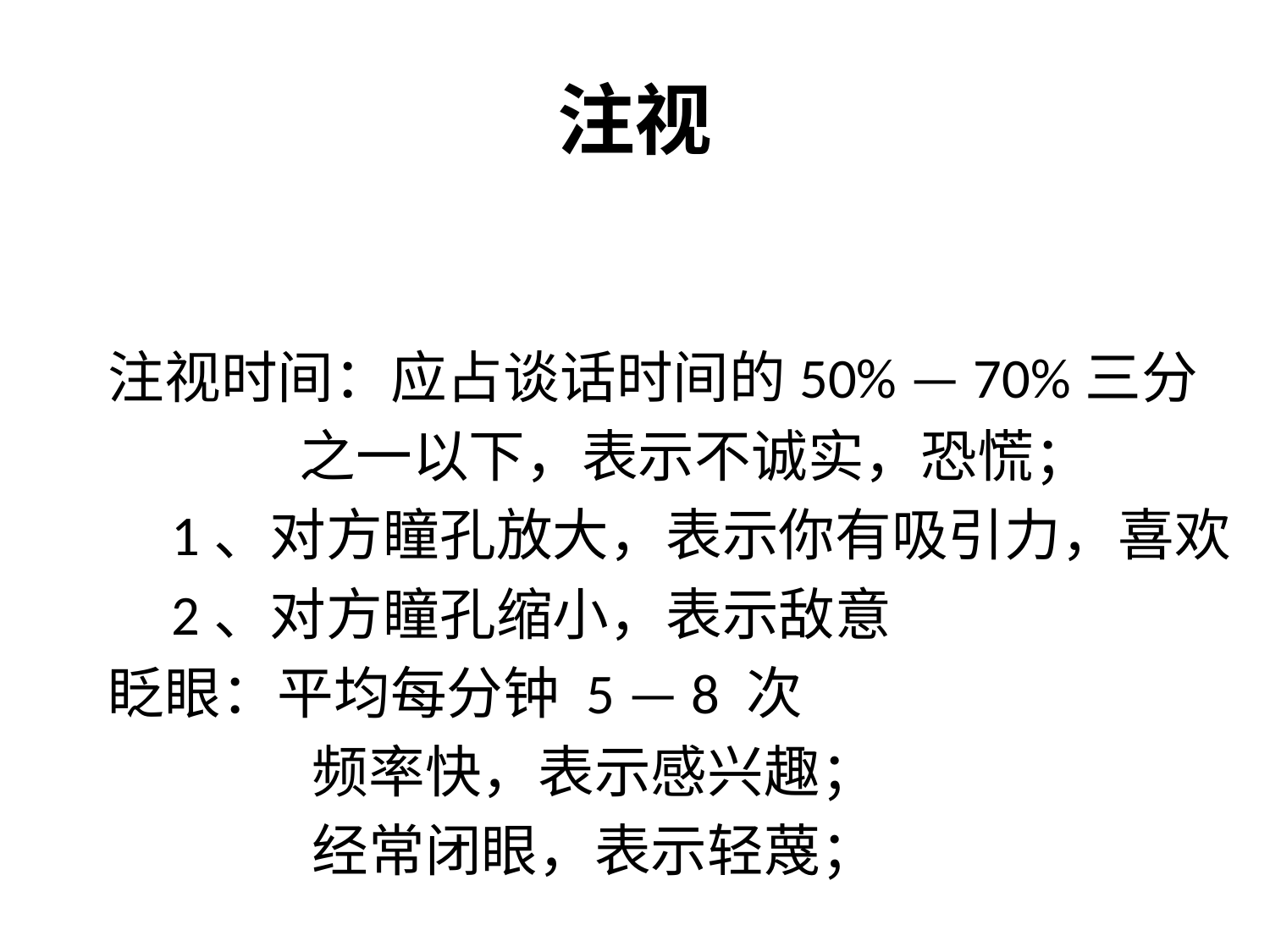

# 注视

注视时间：应占谈话时间的50% — 70%三分
              之一以下，表示不诚实，恐慌；
     1、对方瞳孔放大，表示你有吸引力，喜欢
     2、对方瞳孔缩小，表示敌意
眨眼：平均每分钟 5 — 8 次
               频率快，表示感兴趣；
               经常闭眼，表示轻蔑；